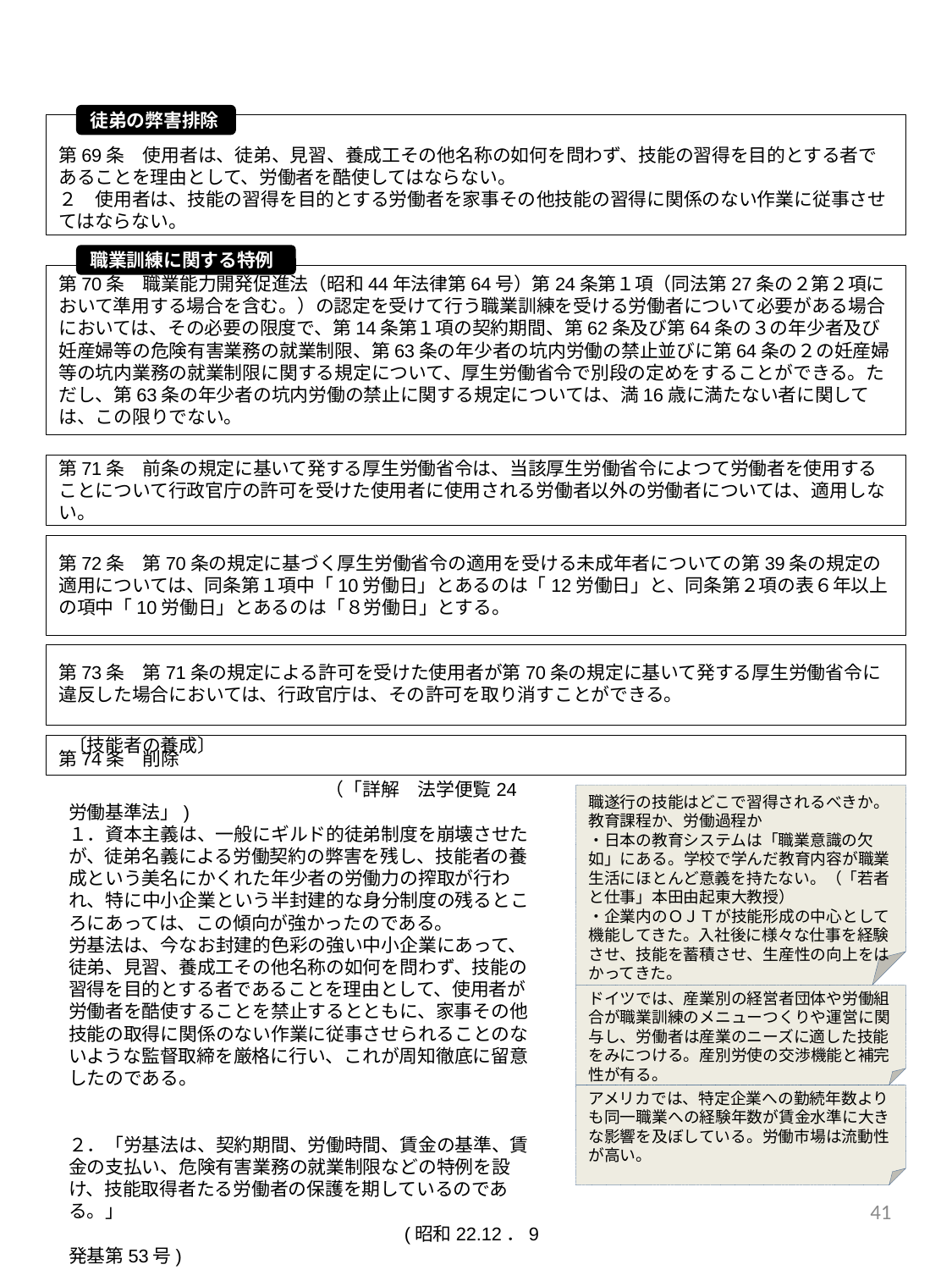

第7章　技能者の養成
#
徒弟の弊害排除

第69条　使用者は、徒弟、見習、養成工その他名称の如何を問わず、技能の習得を目的とする者であることを理由として、労働者を酷使してはならない。
２　使用者は、技能の習得を目的とする労働者を家事その他技能の習得に関係のない作業に従事させてはならない。
職業訓練に関する特例

第70条　職業能力開発促進法（昭和44年法律第64号）第24条第１項（同法第27条の２第２項において準用する場合を含む。）の認定を受けて行う職業訓練を受ける労働者について必要がある場合においては、その必要の限度で、第14条第１項の契約期間、第62条及び第64条の３の年少者及び妊産婦等の危険有害業務の就業制限、第63条の年少者の坑内労働の禁止並びに第64条の２の妊産婦等の坑内業務の就業制限に関する規定について、厚生労働省令で別段の定めをすることができる。ただし、第63条の年少者の坑内労働の禁止に関する規定については、満16歳に満たない者に関しては、この限りでない。

第71条　前条の規定に基いて発する厚生労働省令は、当該厚生労働省令によつて労働者を使用することについて行政官庁の許可を受けた使用者に使用される労働者以外の労働者については、適用しない。

第72条　第70条の規定に基づく厚生労働省令の適用を受ける未成年者についての第39条の規定の適用については、同条第１項中「10労働日」とあるのは「12労働日」と、同条第２項の表６年以上の項中「10労働日」とあるのは「８労働日」とする。

第73条　第71条の規定による許可を受けた使用者が第70条の規定に基いて発する厚生労働省令に違反した場合においては、行政官庁は、その許可を取り消すことができる。

第74条　削除

〔技能者の養成〕
　　　　　　　　　　　　　　（「詳解　法学便覧24　労働基準法」)
１．資本主義は、一般にギルド的徒弟制度を崩壊させたが、徒弟名義による労働契約の弊害を残し、技能者の養成という美名にかくれた年少者の労働力の搾取が行われ、特に中小企業という半封建的な身分制度の残るところにあっては、この傾向が強かったのである。
労基法は、今なお封建的色彩の強い中小企業にあって、徒弟、見習、養成工その他名称の如何を問わず、技能の習得を目的とする者であることを理由として、使用者が労働者を酷使することを禁止するとともに、家事その他技能の取得に関係のない作業に従事させられることのないような監督取締を厳格に行い、これが周知徹底に留意したのである。

２．「労基法は、契約期間、労働時間、賃金の基準、賃金の支払い、危険有害業務の就業制限などの特例を設け、技能取得者たる労働者の保護を期しているのである。」
　　　　　　　　　　　　　　　　　　(昭和22.12．9発基第53号)

職遂行の技能はどこで習得されるべきか。
教育課程か、労働過程か
・日本の教育システムは「職業意識の欠如」にある。学校で学んだ教育内容が職業生活にほとんど意義を持たない。（「若者と仕事」本田由起東大教授）
・企業内のＯＪＴが技能形成の中心として機能してきた。入社後に様々な仕事を経験させ、技能を蓄積させ、生産性の向上をはかってきた。

ドイツでは、産業別の経営者団体や労働組合が職業訓練のメニューつくりや運営に関与し、労働者は産業のニーズに適した技能をみにつける。産別労使の交渉機能と補完性が有る。
アメリカでは、特定企業への勤続年数よりも同一職業への経験年数が賃金水準に大きな影響を及ぼしている。労働市場は流動性が高い。
41